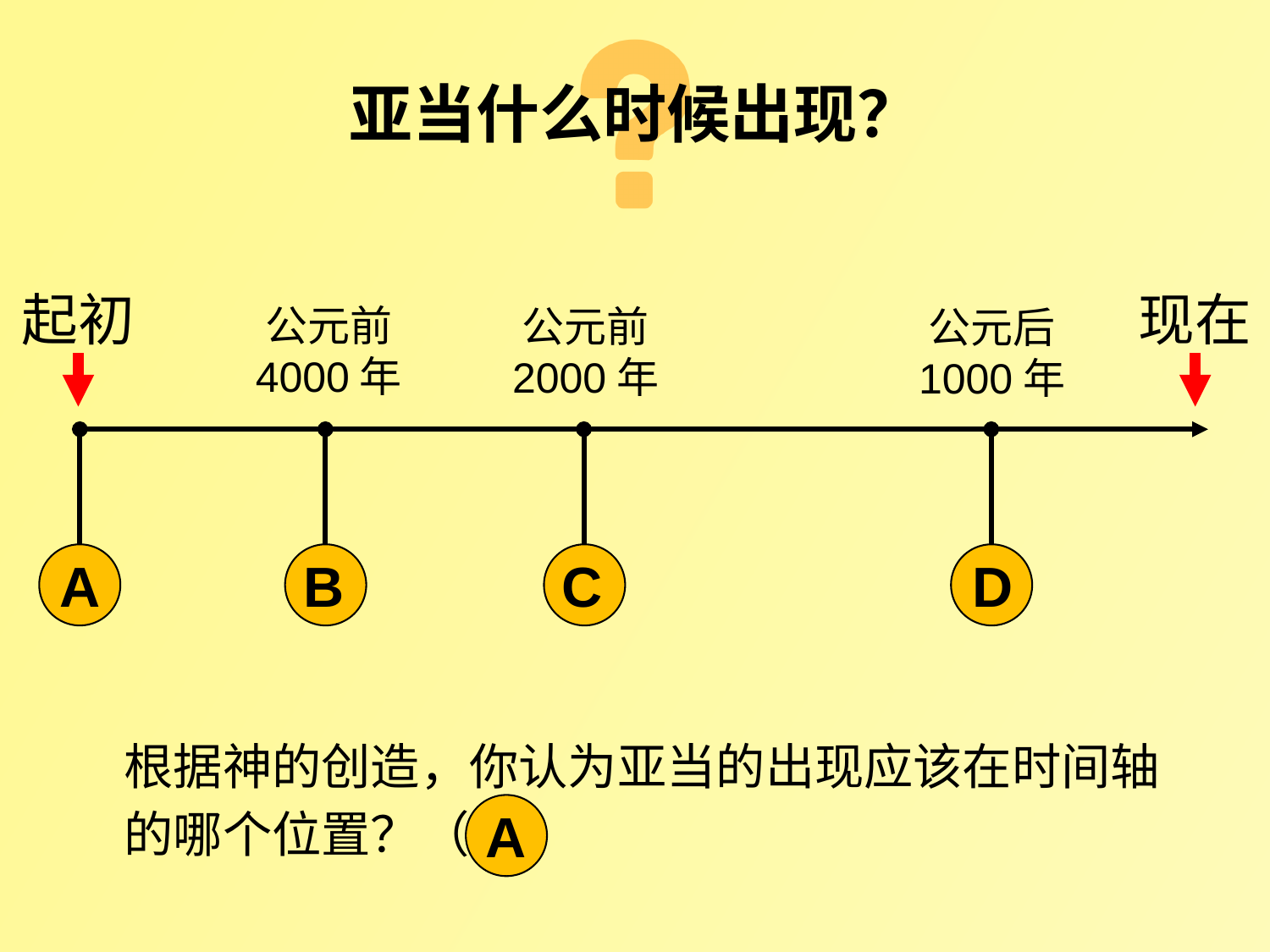

# 亚当什么时候出现？
起初
现在
公元前
4000年
公元前
2000年
公元后
1000年

A

B

C

D
根据神的创造，你认为亚当的出现应该在时间轴的哪个位置？（     ）

A